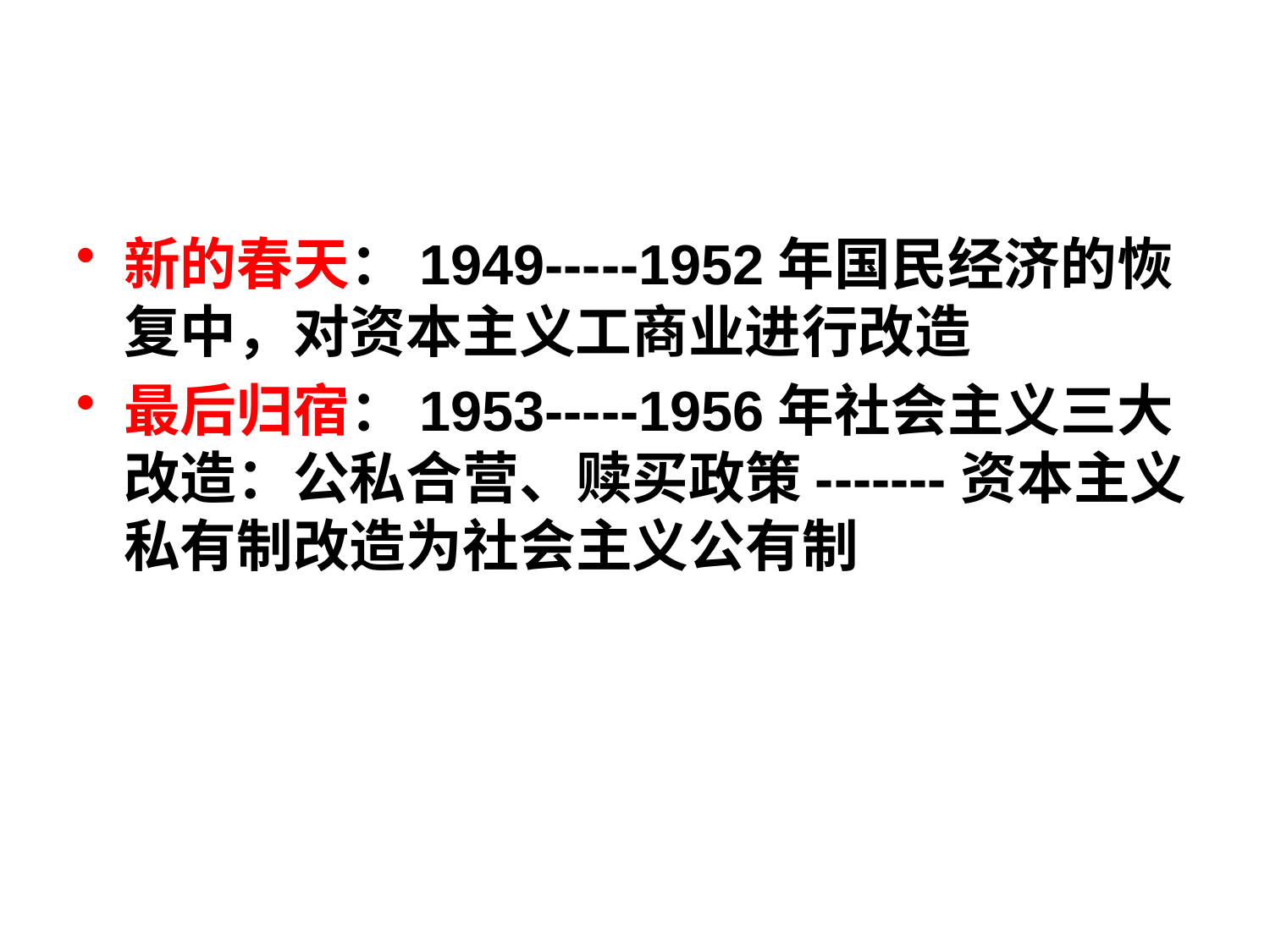

#
新的春天：1949-----1952年国民经济的恢复中，对资本主义工商业进行改造
最后归宿：1953-----1956年社会主义三大改造：公私合营、赎买政策-------资本主义私有制改造为社会主义公有制